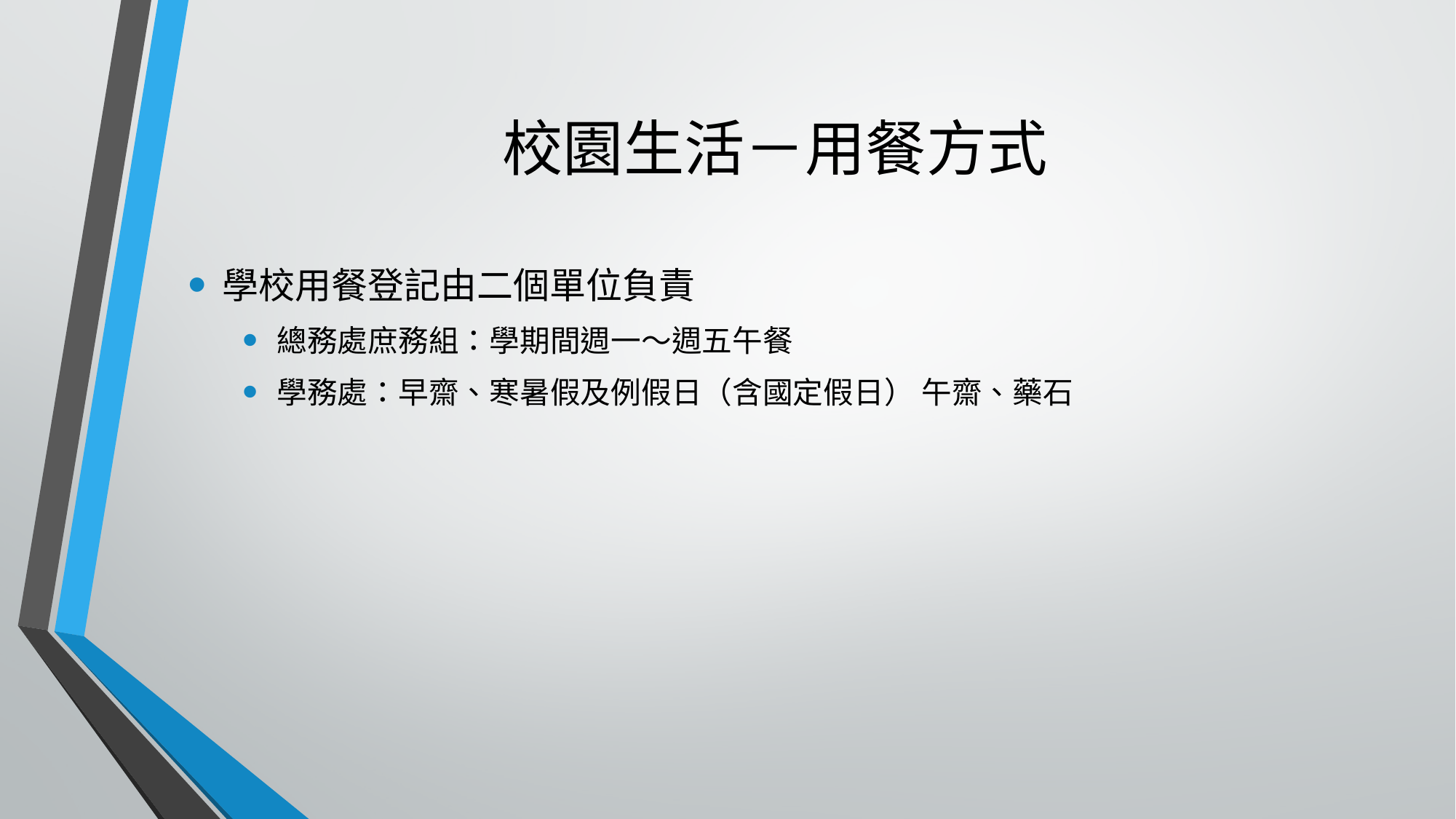

# 校園生活－用餐方式
學校用餐登記由二個單位負責
總務處庶務組：學期間週一～週五午餐
學務處：早齋、寒暑假及例假日（含國定假日） 午齋、藥石